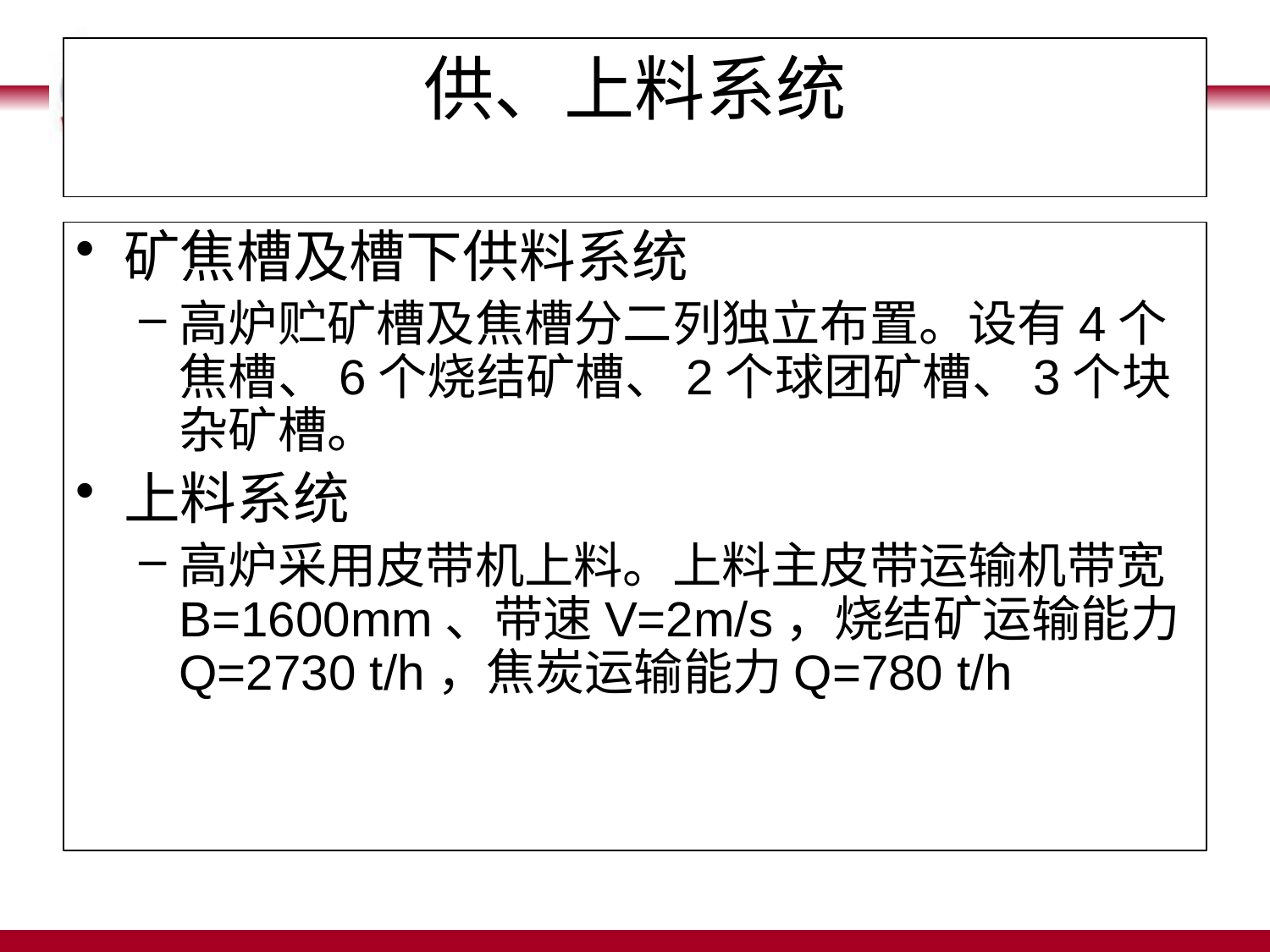

供、上料系统
矿焦槽及槽下供料系统
高炉贮矿槽及焦槽分二列独立布置。设有4个焦槽、6个烧结矿槽、2个球团矿槽、3个块杂矿槽。
上料系统
高炉采用皮带机上料。上料主皮带运输机带宽B=1600mm、带速V=2m/s，烧结矿运输能力Q=2730 t/h，焦炭运输能力Q=780 t/h